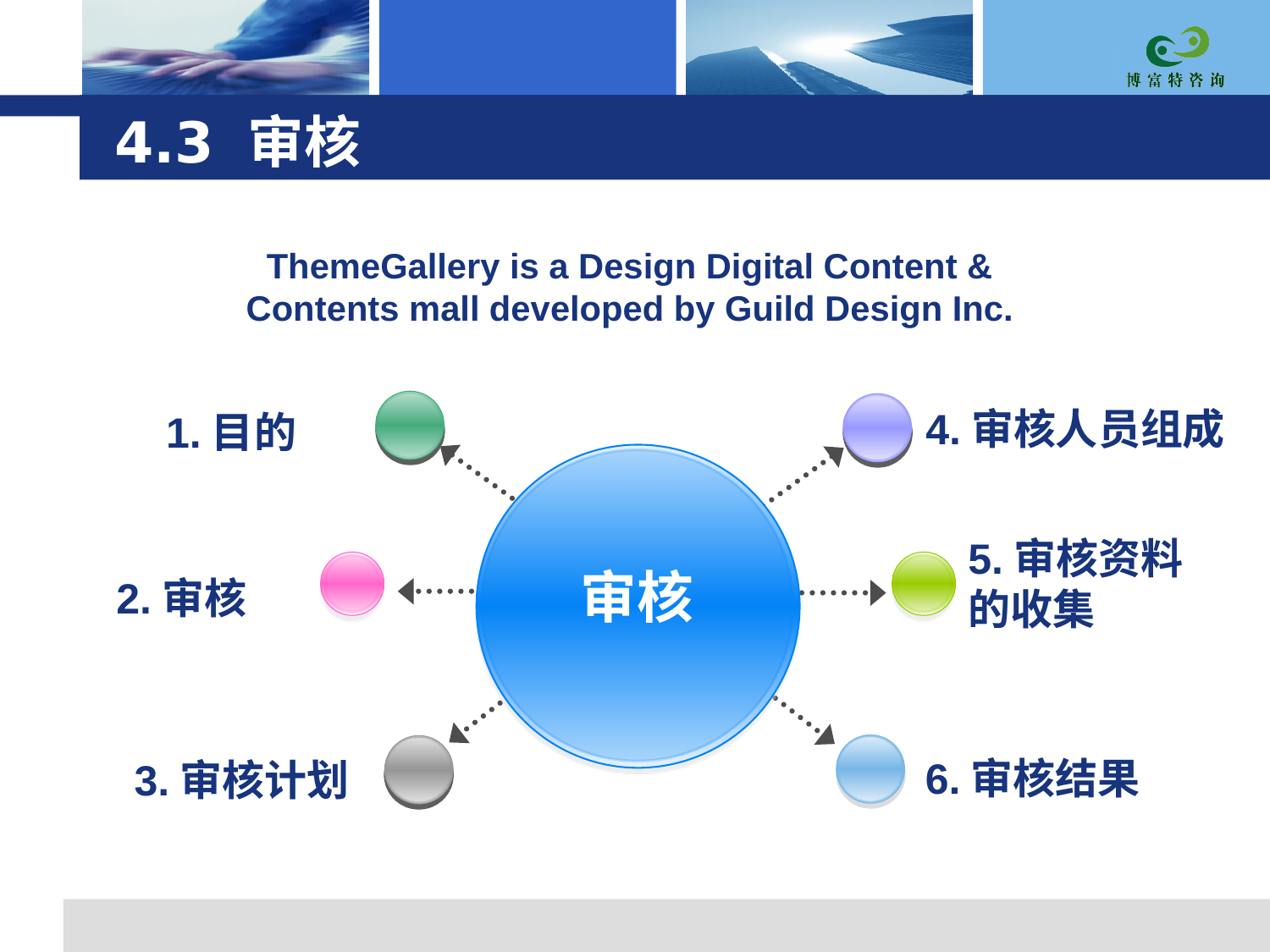

# 4.3 审核
ThemeGallery is a Design Digital Content & Contents mall developed by Guild Design Inc.

4.审核人员组成
1.目的

5.审核资料的收集

审核
2.审核

6.审核结果
3.审核计划